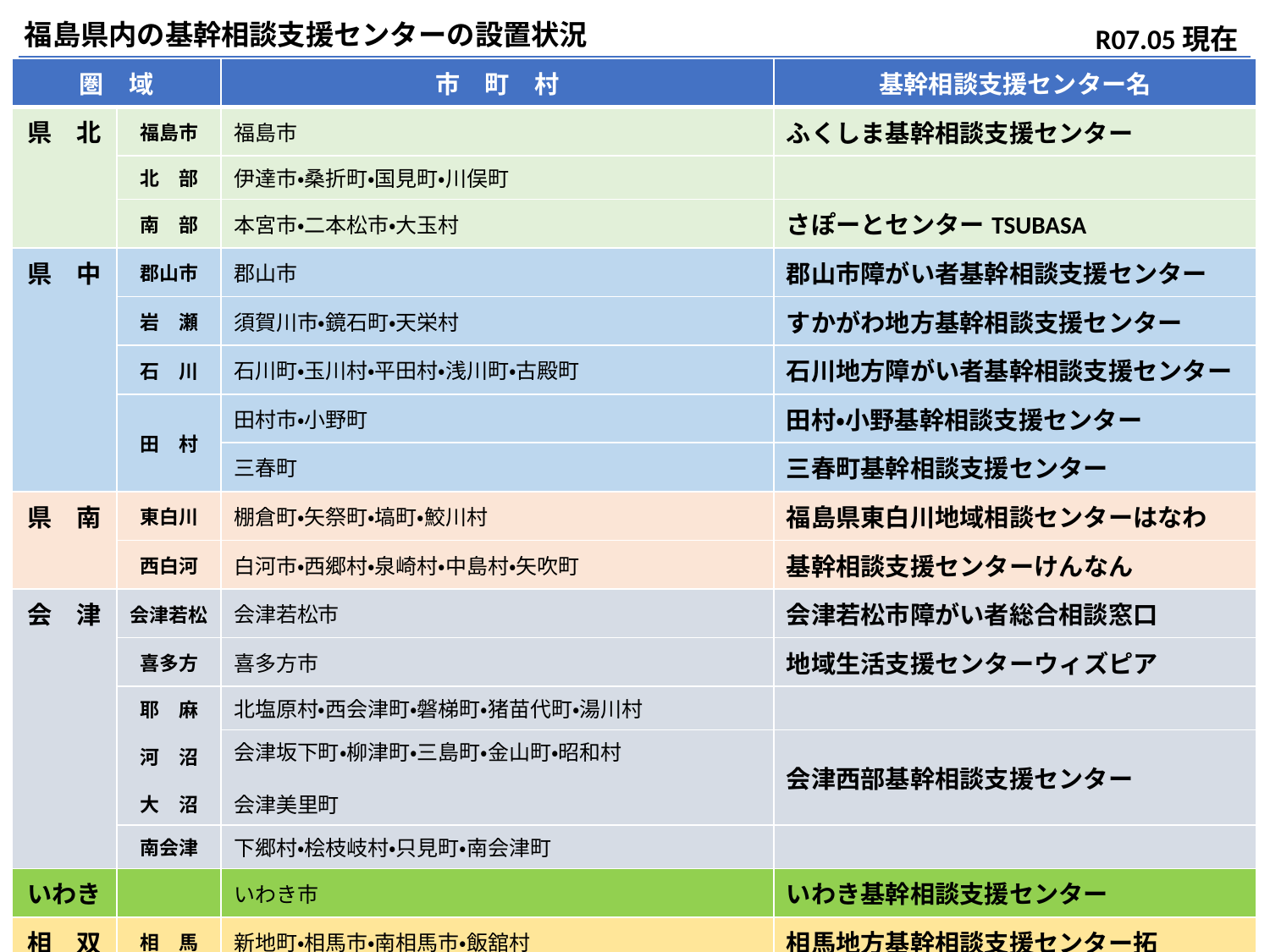

福島県内の基幹相談支援センターの設置状況
R07.05現在
| 圏　域 |  | 市　町　村 | 基幹相談支援センター名 |
| --- | --- | --- | --- |
| 県　北 | 福島市 | 福島市 | ふくしま基幹相談支援センター |
|  | 北　部 | 伊達市・桑折町・国見町・川俣町 |  |
|  | 南　部 | 本宮市・二本松市・大玉村 | さぽーとセンターTSUBASA |
| 県　中 | 郡山市 | 郡山市 | 郡山市障がい者基幹相談支援センター |
|  | 岩　瀬 | 須賀川市・鏡石町・天栄村 | すかがわ地方基幹相談支援センター |
|  | 石　川 | 石川町・玉川村・平田村・浅川町・古殿町 | 石川地方障がい者基幹相談支援センター |
|  | 田　村 | 田村市・小野町 | 田村・小野基幹相談支援センター |
|  |  | 三春町 | 三春町基幹相談支援センター |
| 県　南 | 東白川 | 棚倉町・矢祭町・塙町・鮫川村 | 福島県東白川地域相談センターはなわ |
|  | 西白河 | 白河市・西郷村・泉崎村・中島村・矢吹町 | 基幹相談支援センターけんなん |
| 会　津 | 会津若松 | 会津若松市 | 会津若松市障がい者総合相談窓口 |
|  | 喜多方 | 喜多方市 | 地域生活支援センターウィズピア |
|  | 耶　麻 河　沼 大　沼 | 北塩原村・西会津町・磐梯町・猪苗代町・湯川村 |  |
|  | 河沼 | 会津坂下町・柳津町・三島町・金山町・昭和村 会津美里町 | 会津西部基幹相談支援センター |
|  | 南会津 | 下郷村・桧枝岐村・只見町・南会津町 |  |
| いわき |  | いわき市 | いわき基幹相談支援センター |
| 相　双 | 相　馬 | 新地町・相馬市・南相馬市・飯舘村 | 相馬地方基幹相談支援センター拓 |
|  | 双　葉 | 浪江町・葛尾村・双葉町・大熊町・富岡町・川内村・楢葉町・広野町 | 基幹相談支援センターふたば |
84